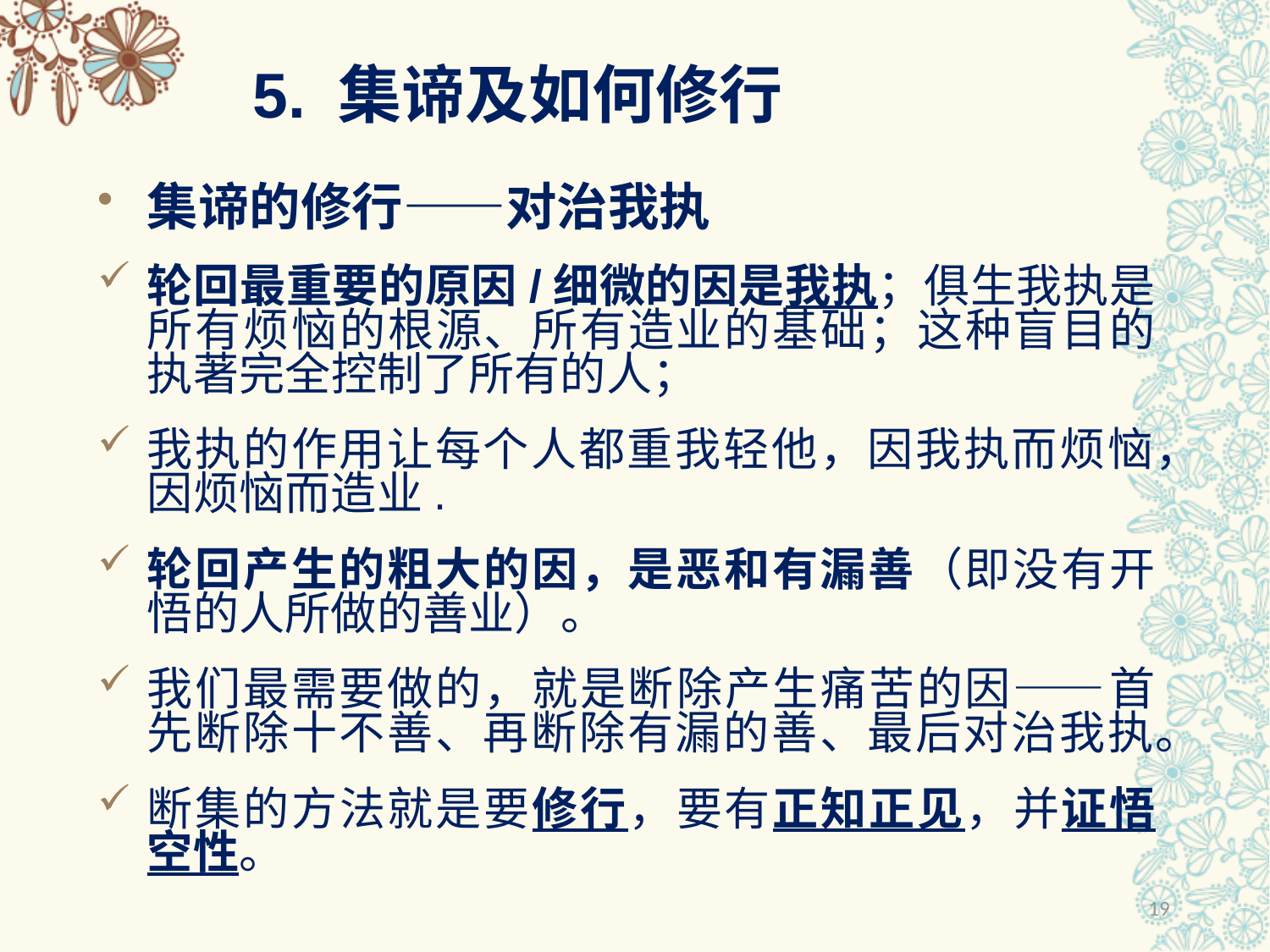

# 5. 集谛及如何修行
集谛的修行——对治我执
轮回最重要的原因/细微的因是我执；俱生我执是所有烦恼的根源、所有造业的基础；这种盲目的执著完全控制了所有的人；
我执的作用让每个人都重我轻他，因我执而烦恼，因烦恼而造业.
轮回产生的粗大的因，是恶和有漏善（即没有开悟的人所做的善业）。
我们最需要做的，就是断除产生痛苦的因——首先断除十不善、再断除有漏的善、最后对治我执。
断集的方法就是要修行，要有正知正见，并证悟空性。
19